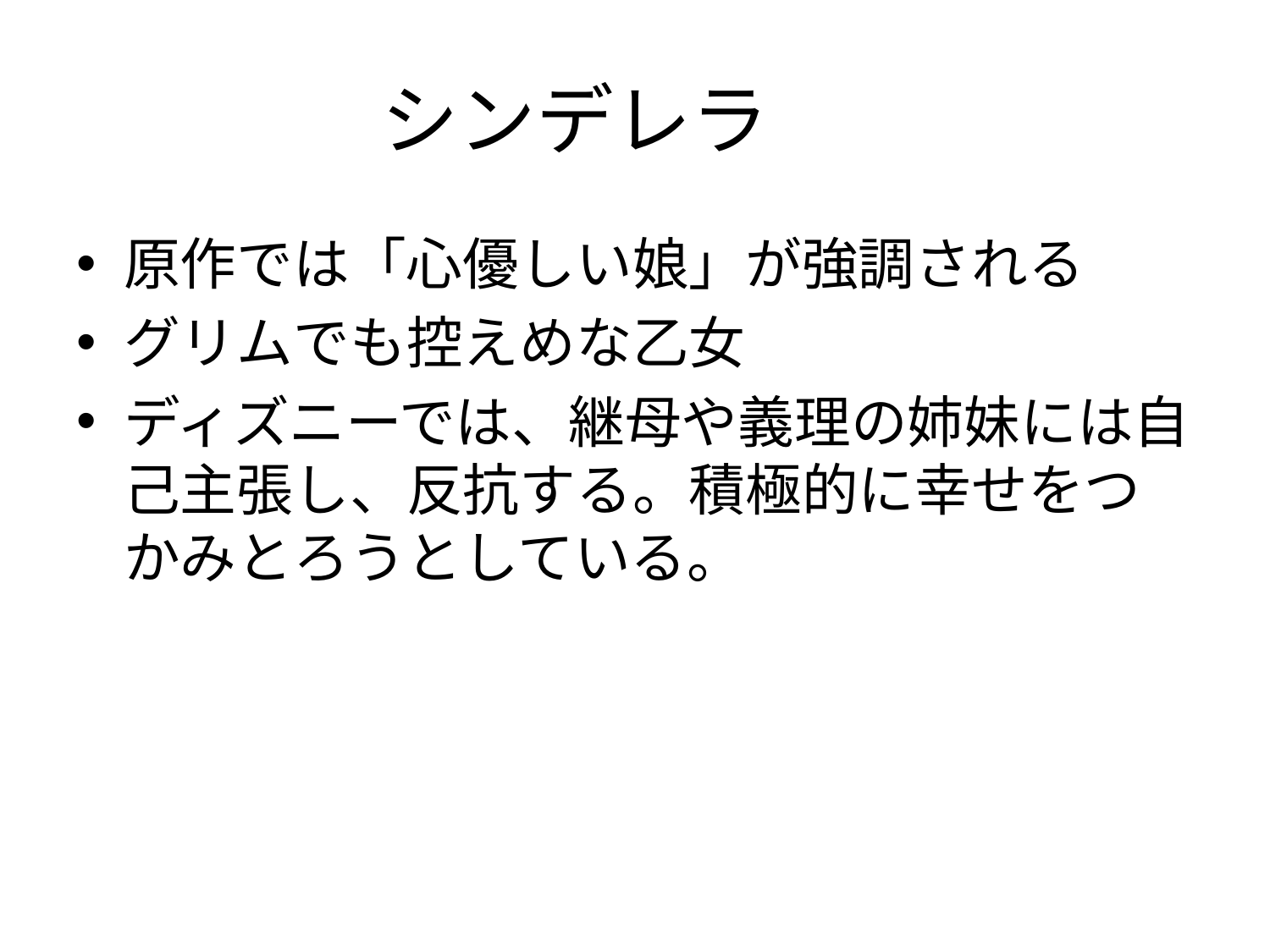

# シンデレラ
原作では「心優しい娘」が強調される
グリムでも控えめな乙女
ディズニーでは、継母や義理の姉妹には自己主張し、反抗する。積極的に幸せをつかみとろうとしている。